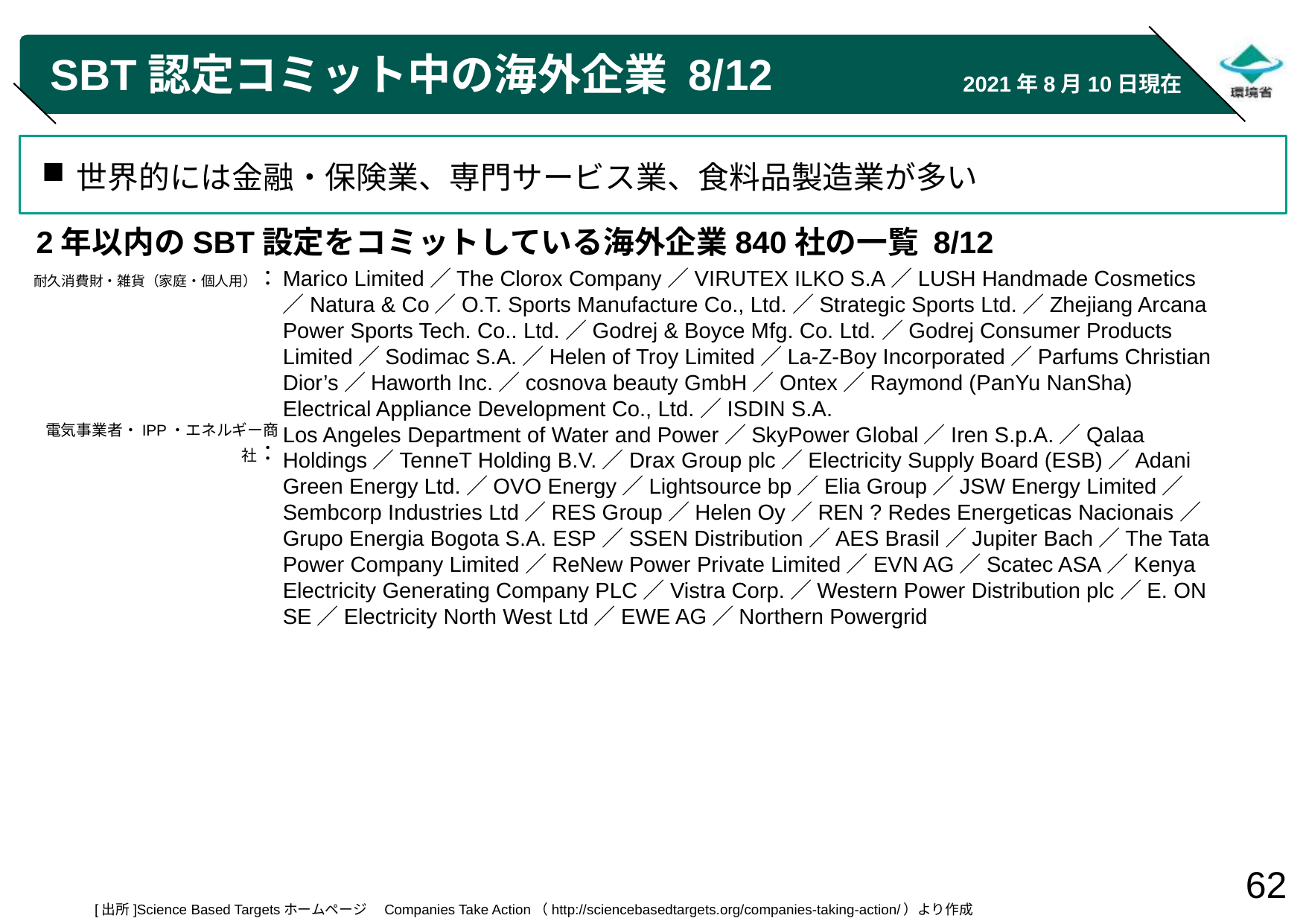

# SBT認定コミット中の海外企業 8/12
2021年8月10日現在
世界的には金融・保険業、専門サービス業、食料品製造業が多い
2年以内のSBT設定をコミットしている海外企業840社の一覧 8/12
耐久消費財・雑貨（家庭・個人用）：

電気事業者・IPP・エネルギー商社：

Marico Limited／The Clorox Company／VIRUTEX ILKO S.A／LUSH Handmade Cosmetics／Natura & Co／O.T. Sports Manufacture Co., Ltd.／Strategic Sports Ltd.／Zhejiang Arcana Power Sports Tech. Co.. Ltd.／Godrej & Boyce Mfg. Co. Ltd.／Godrej Consumer Products Limited／Sodimac S.A.／Helen of Troy Limited／La-Z-Boy Incorporated／Parfums Christian Dior’s／Haworth Inc.／cosnova beauty GmbH／Ontex／Raymond (PanYu NanSha) Electrical Appliance Development Co., Ltd.／ISDIN S.A.
Los Angeles Department of Water and Power／SkyPower Global／Iren S.p.A.／Qalaa Holdings／TenneT Holding B.V.／Drax Group plc／Electricity Supply Board (ESB)／Adani Green Energy Ltd.／OVO Energy／Lightsource bp／Elia Group／JSW Energy Limited／Sembcorp Industries Ltd／RES Group／Helen Oy／REN ? Redes Energeticas Nacionais／Grupo Energia Bogota S.A. ESP／SSEN Distribution／AES Brasil／Jupiter Bach／The Tata Power Company Limited／ReNew Power Private Limited／EVN AG／Scatec ASA／Kenya Electricity Generating Company PLC／Vistra Corp.／Western Power Distribution plc／E. ON SE／Electricity North West Ltd／EWE AG／Northern Powergrid
[出所]Science Based Targetsホームページ　Companies Take Action（http://sciencebasedtargets.org/companies-taking-action/）より作成